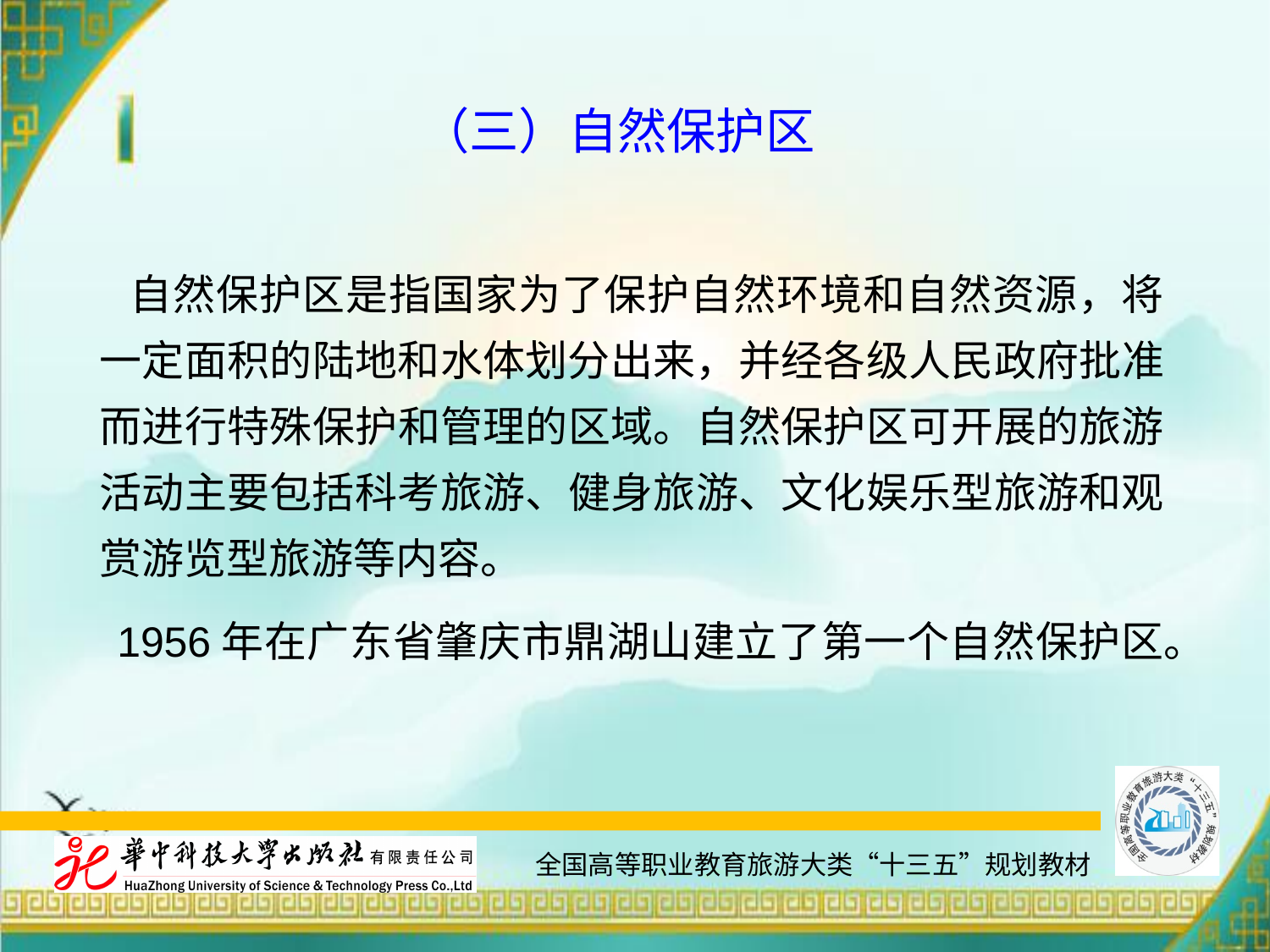

（三）自然保护区
     自然保护区是指国家为了保护自然环境和自然资源，将一定面积的陆地和水体划分出来，并经各级人民政府批准而进行特殊保护和管理的区域。自然保护区可开展的旅游活动主要包括科考旅游、健身旅游、文化娱乐型旅游和观赏游览型旅游等内容。
    1956年在广东省肇庆市鼎湖山建立了第一个自然保护区。